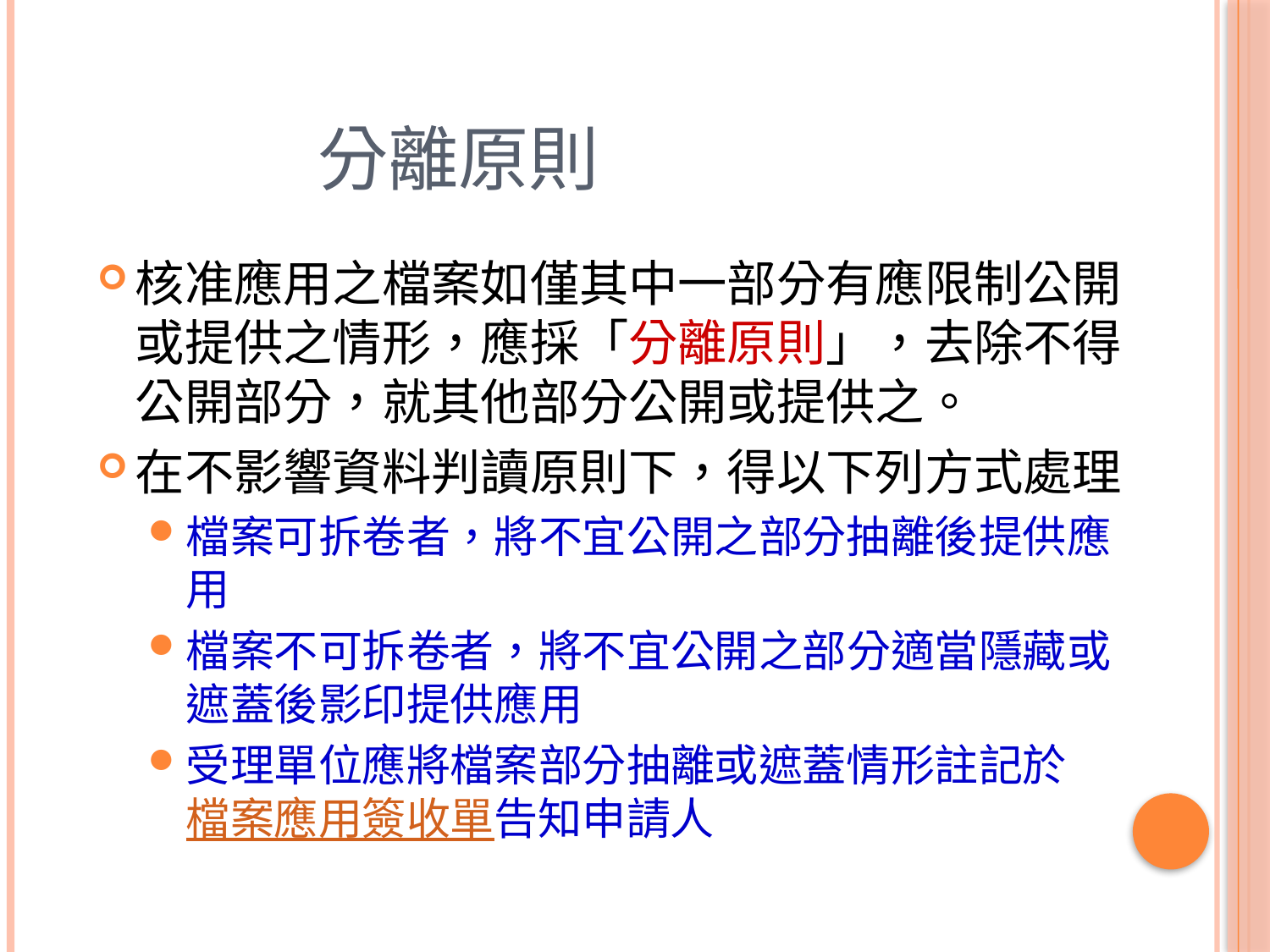

# 分離原則
核准應用之檔案如僅其中一部分有應限制公開或提供之情形，應採「分離原則」，去除不得公開部分，就其他部分公開或提供之。
在不影響資料判讀原則下，得以下列方式處理
檔案可拆卷者，將不宜公開之部分抽離後提供應用
檔案不可拆卷者，將不宜公開之部分適當隱藏或遮蓋後影印提供應用
受理單位應將檔案部分抽離或遮蓋情形註記於檔案應用簽收單告知申請人